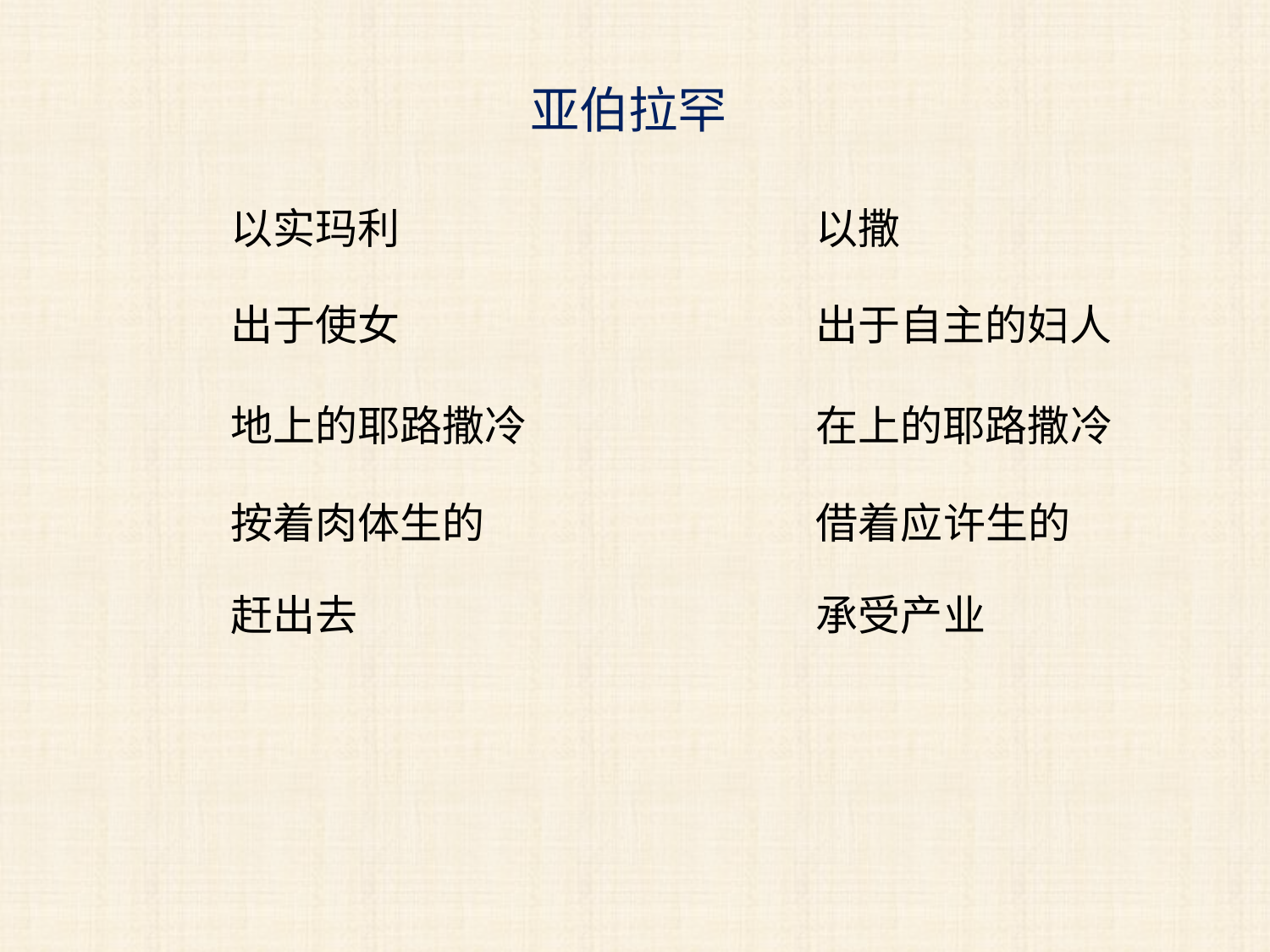

亚伯拉罕
以实玛利
以撒
出于使女
出于自主的妇人
地上的耶路撒冷
在上的耶路撒冷
按着肉体生的
借着应许生的
赶出去
承受产业